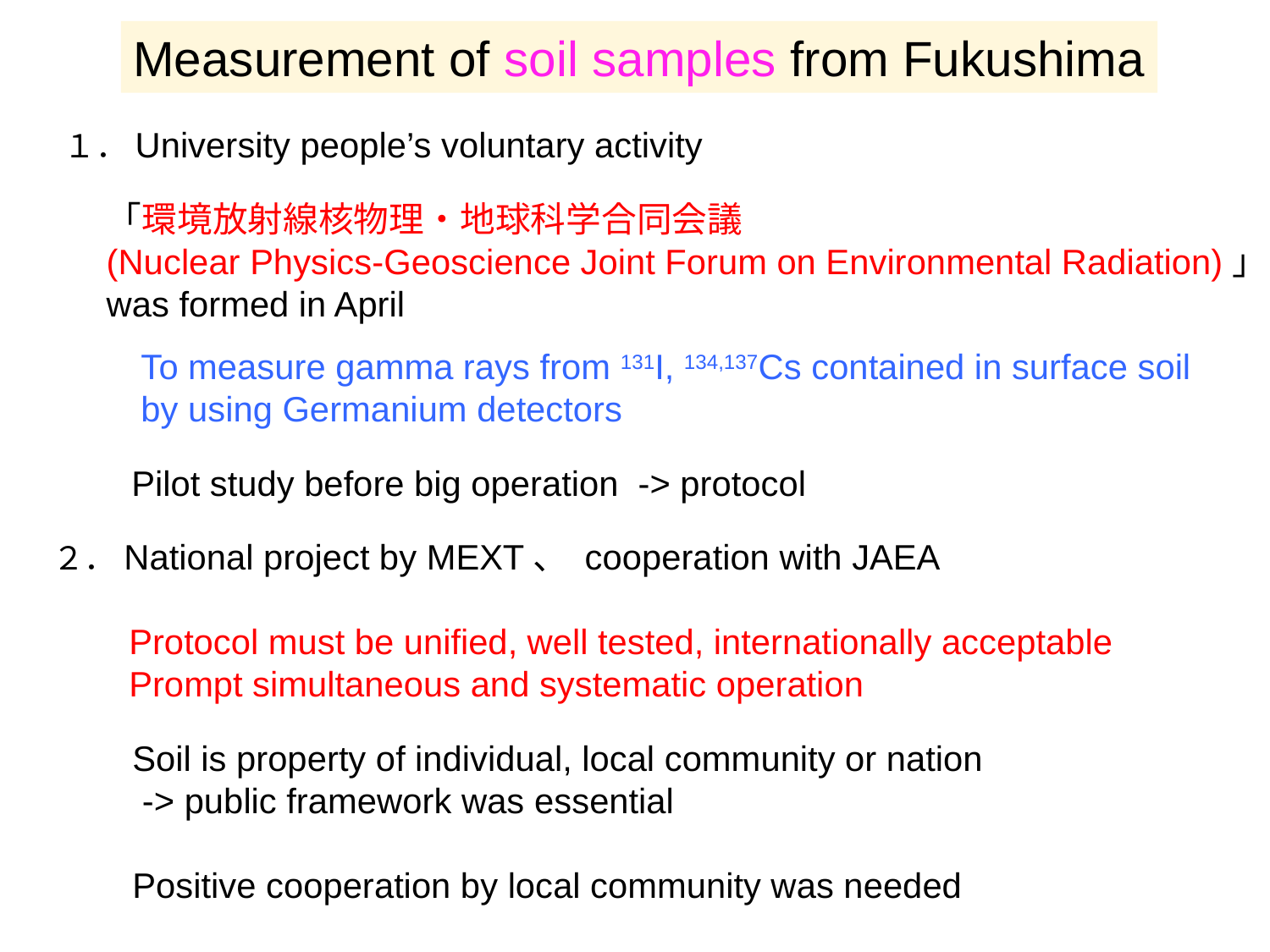

Measurement of soil samples from Fukushima
１．University people’s voluntary activity
「環境放射線核物理・地球科学合同会議
(Nuclear Physics-Geoscience Joint Forum on Environmental Radiation)」
was formed in April
To measure gamma rays from 131I, 134,137Cs contained in surface soil
by using Germanium detectors
Pilot study before big operation  -> protocol
２．National project by MEXT、 cooperation with JAEA
Protocol must be unified, well tested, internationally acceptable
Prompt simultaneous and systematic operation
Soil is property of individual, local community or nation
 -> public framework was essential

Positive cooperation by local community was needed